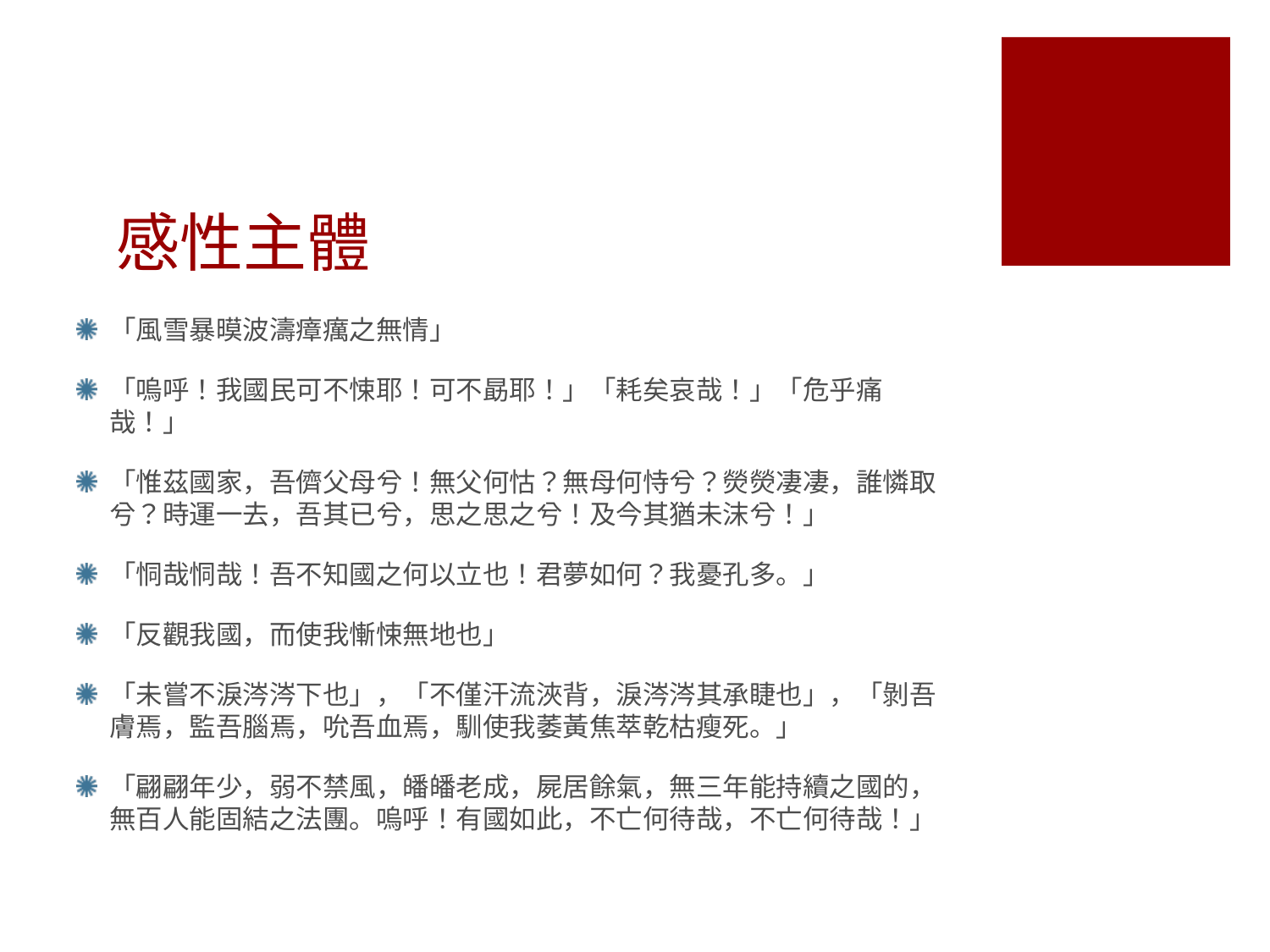

# 感性主體
「風雪暴暯波濤瘴癘之無情」
「嗚呼！我國民可不悚耶！可不勗耶！」「耗矣哀哉！」「危乎痛哉！」
「惟茲國家，吾儕父母兮！無父何怙？無母何恃兮？熒熒凄凄，誰憐取兮？時運一去，吾其已兮，思之思之兮！及今其猶未沫兮！」
「恫哉恫哉！吾不知國之何以立也！君夢如何？我憂孔多。」
「反觀我國，而使我慚悚無地也」
「未嘗不淚涔涔下也」，「不僅汗流浹背，淚涔涔其承睫也」，「剝吾膚焉，監吾腦焉，吮吾血焉，馴使我萎黃焦萃乾枯瘦死。」
「翩翩年少，弱不禁風，皤皤老成，屍居餘氣，無三年能持續之國的，無百人能固結之法團。嗚呼！有國如此，不亡何待哉，不亡何待哉！」